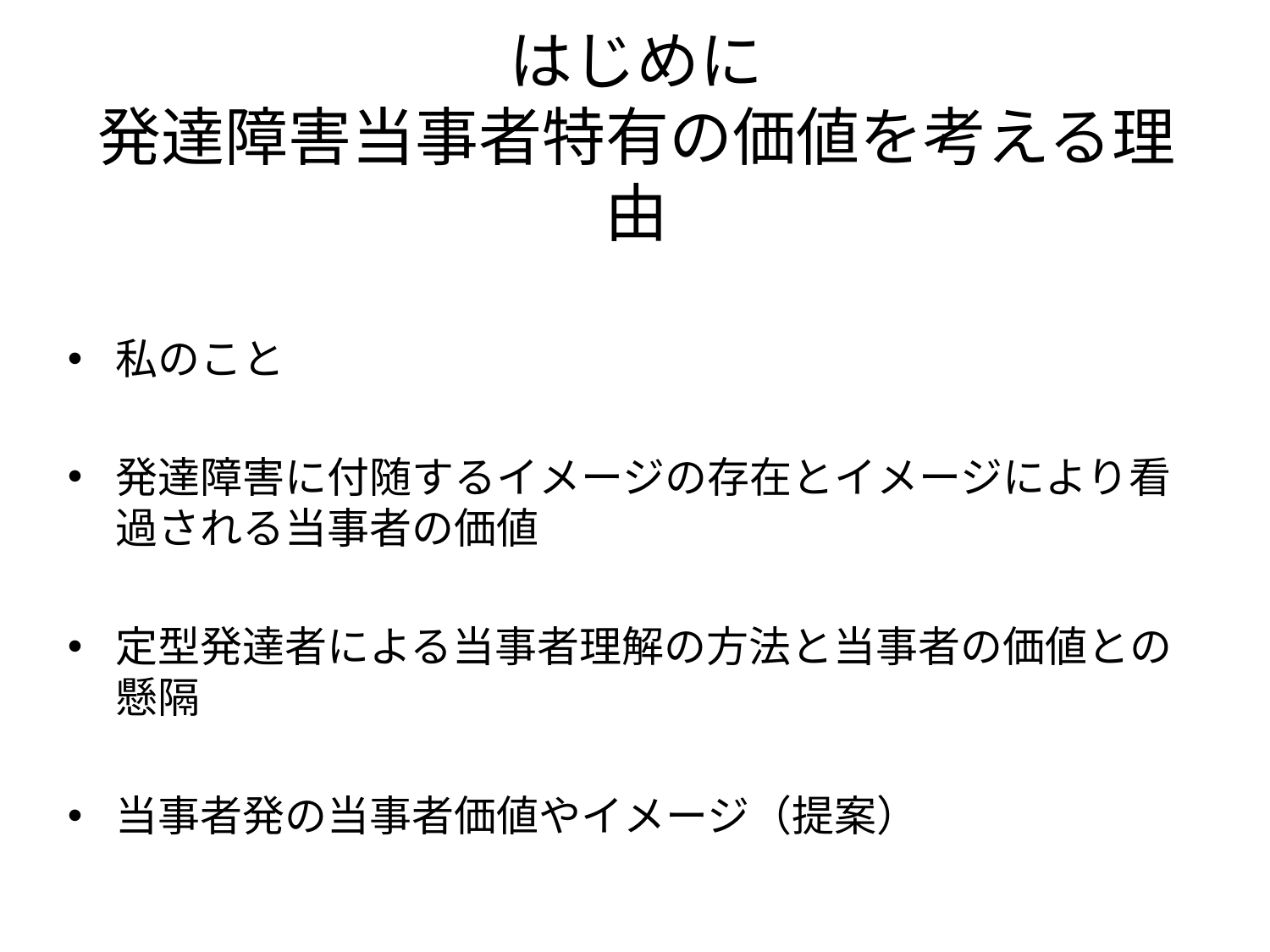

# はじめに 発達障害当事者特有の価値を考える理由
私のこと

発達障害に付随するイメージの存在とイメージにより看過される当事者の価値

定型発達者による当事者理解の方法と当事者の価値との懸隔

当事者発の当事者価値やイメージ（提案）